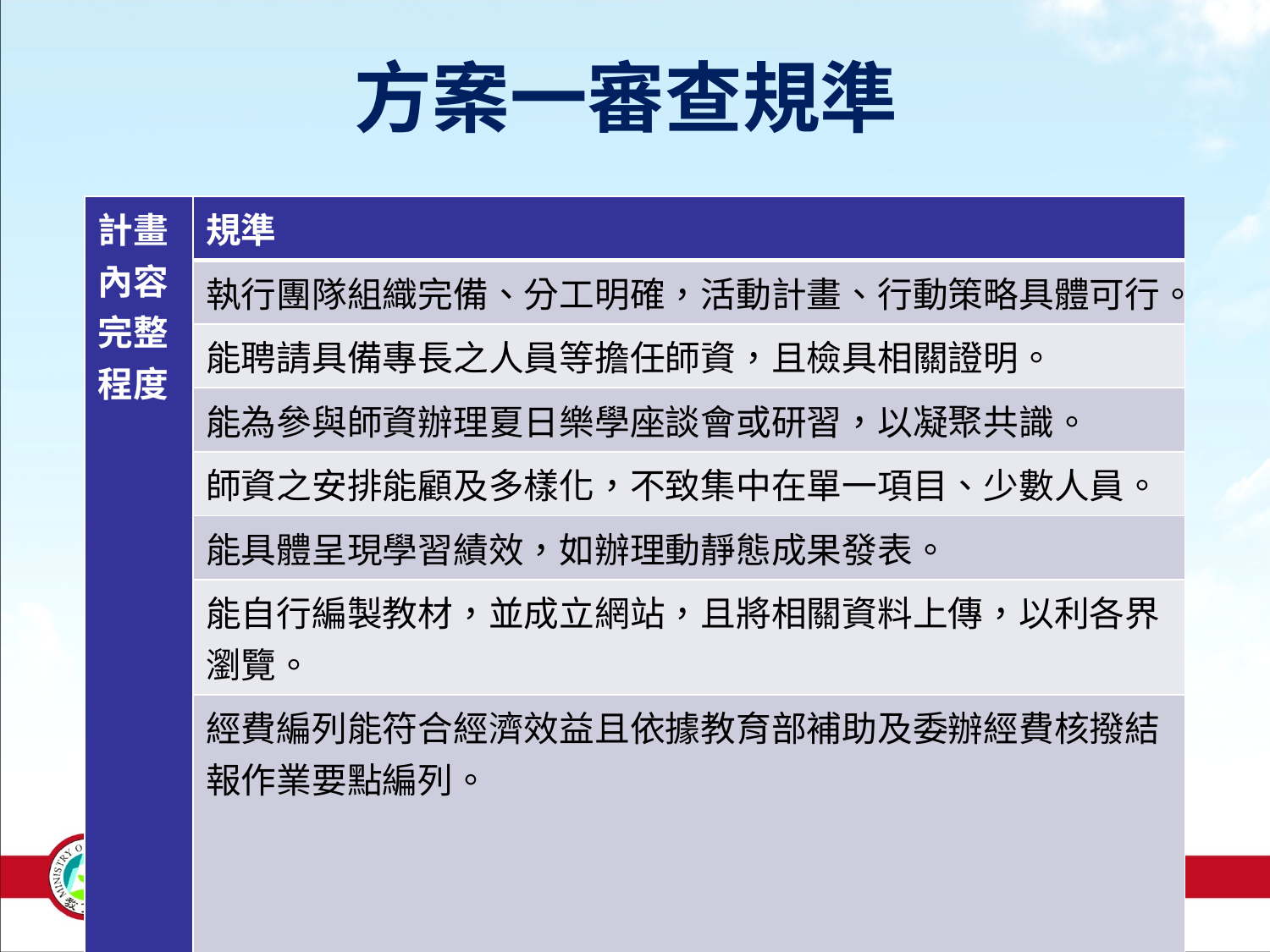

# 方案一審查規準
| 計畫內容完整程度 | 規準 |
| --- | --- |
|  | 執行團隊組織完備、分工明確，活動計畫、行動策略具體可行。 |
|  | 能聘請具備專長之人員等擔任師資，且檢具相關證明。 |
|  | 能為參與師資辦理夏日樂學座談會或研習，以凝聚共識。 |
|  | 師資之安排能顧及多樣化，不致集中在單一項目、少數人員。 |
|  | 能具體呈現學習績效，如辦理動靜態成果發表。 |
|  | 能自行編製教材，並成立網站，且將相關資料上傳，以利各界瀏覽。 |
|  | 經費編列能符合經濟效益且依據教育部補助及委辦經費核撥結報作業要點編列。 |